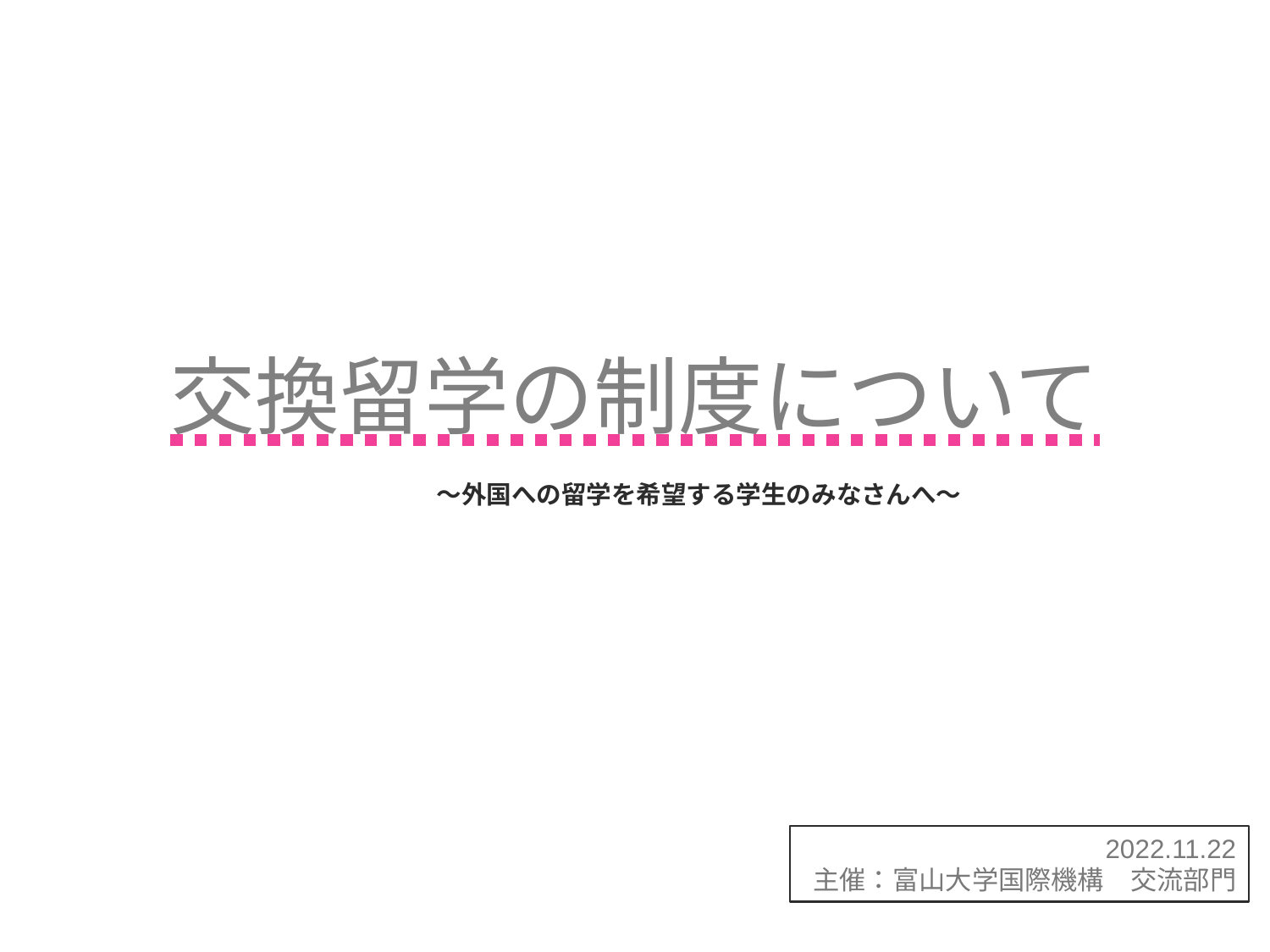

# 交換留学の制度について
～外国への留学を希望する学生のみなさんへ～
2022.11.22
主催：富山大学国際機構　交流部門